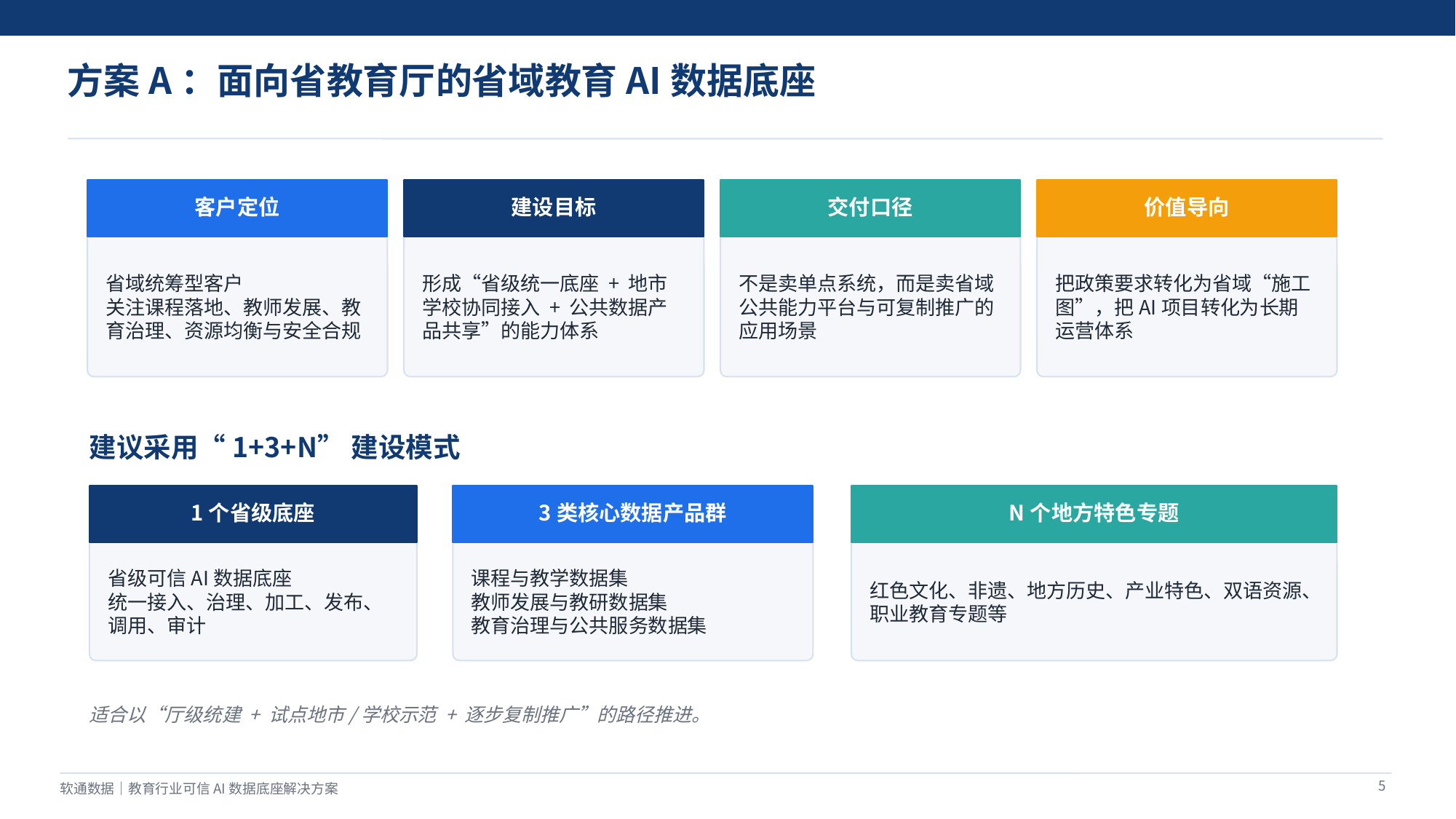

方案A：面向省教育厅的省域教育AI数据底座

客户定位
建设目标
交付口径
价值导向
省域统筹型客户
关注课程落地、教师发展、教育治理、资源均衡与安全合规
形成“省级统一底座 + 地市学校协同接入 + 公共数据产品共享”的能力体系
不是卖单点系统，而是卖省域公共能力平台与可复制推广的应用场景
把政策要求转化为省域“施工图”，把AI项目转化为长期运营体系
建议采用“1+3+N”建设模式

1个省级底座
3类核心数据产品群
N个地方特色专题
省级可信AI数据底座
统一接入、治理、加工、发布、调用、审计
课程与教学数据集
教师发展与教研数据集
教育治理与公共服务数据集
红色文化、非遗、地方历史、产业特色、双语资源、职业教育专题等
适合以“厅级统建 + 试点地市/学校示范 + 逐步复制推广”的路径推进。

5
软通数据｜教育行业可信AI数据底座解决方案